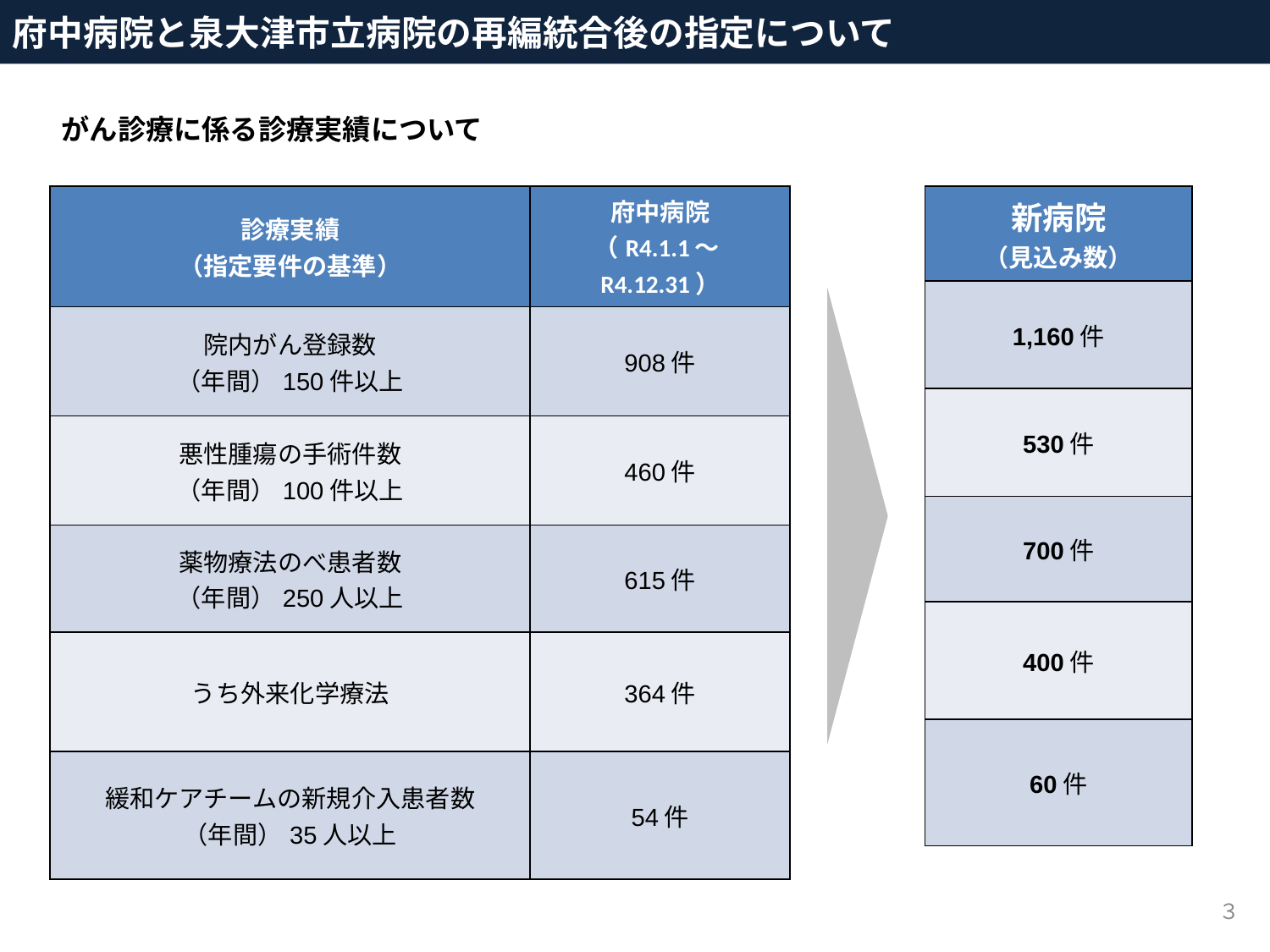

府中病院と泉大津市立病院の再編統合後の指定について
がん診療に係る診療実績について
| 診療実績 （指定要件の基準） | 府中病院 （R4.1.1～R4.12.31） |
| --- | --- |
| 院内がん登録数 （年間）150件以上 | 908件 |
| 悪性腫瘍の手術件数 （年間）100件以上 | 460件 |
| 薬物療法のべ患者数 （年間）250人以上 | 615件 |
| うち外来化学療法 | 364件 |
| 緩和ケアチームの新規介入患者数 （年間）35人以上 | 54件 |
| 新病院 （見込み数） |
| --- |
| 1,160件 |
| 530件 |
| 700件 |
| 400件 |
| 60件 |

３